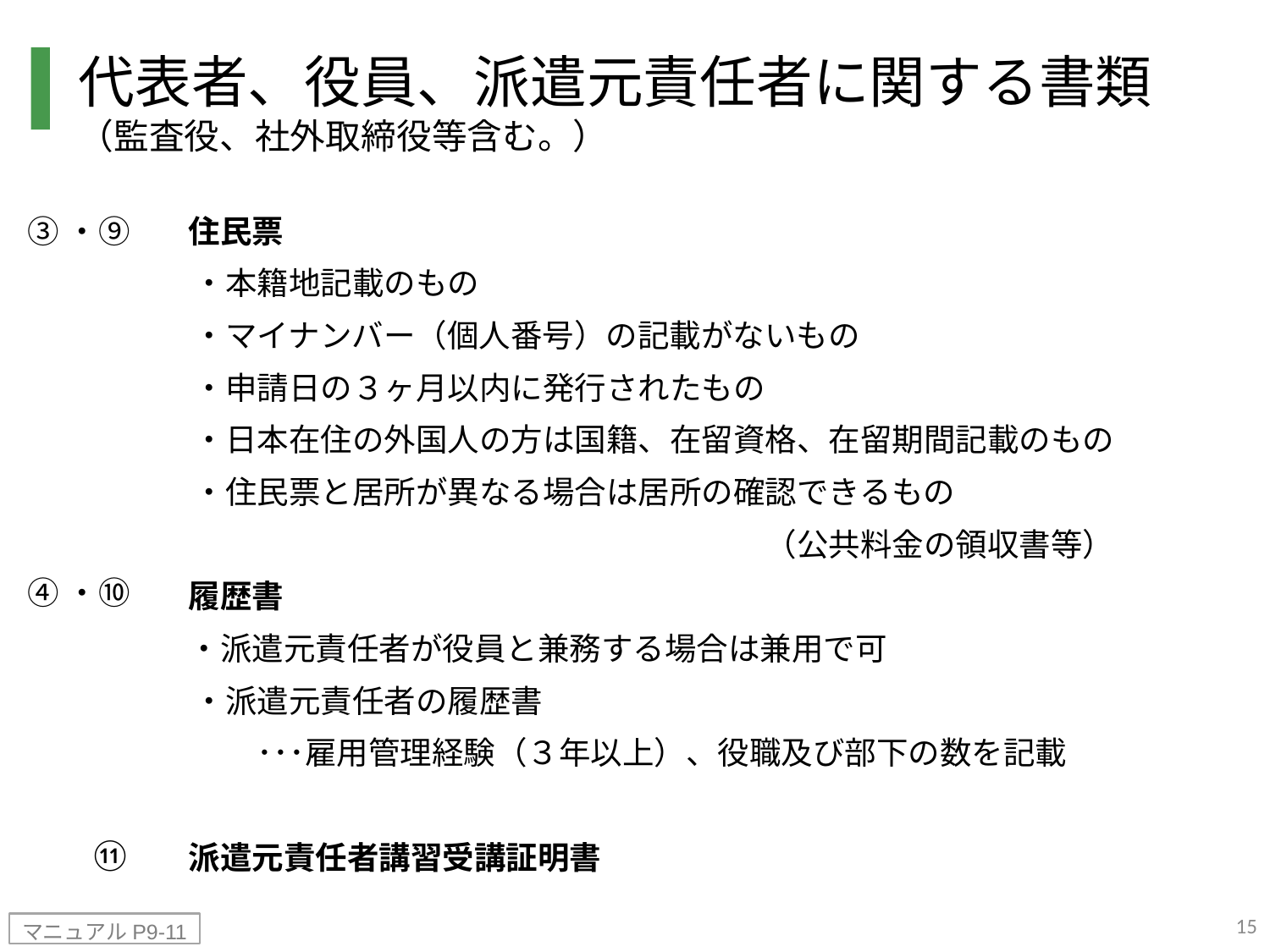

# 代表者、役員、派遣元責任者に関する書類（監査役、社外取締役等含む。）

　住民票
・本籍地記載のもの
・マイナンバー（個人番号）の記載がないもの
・申請日の３ヶ月以内に発行されたもの
・日本在住の外国人の方は国籍、在留資格、在留期間記載のもの
・住民票と居所が異なる場合は居所の確認できるもの
　　　　　　　　　　　　　　　　　　（公共料金の領収書等）
　履歴書
　・派遣元責任者が役員と兼務する場合は兼用で可
・派遣元責任者の履歴書
　　･･･雇用管理経験（３年以上）、役職及び部下の数を記載

　派遣元責任者講習受講証明書

③・⑨
④・⑩
⑪
15
マニュアルP9-11